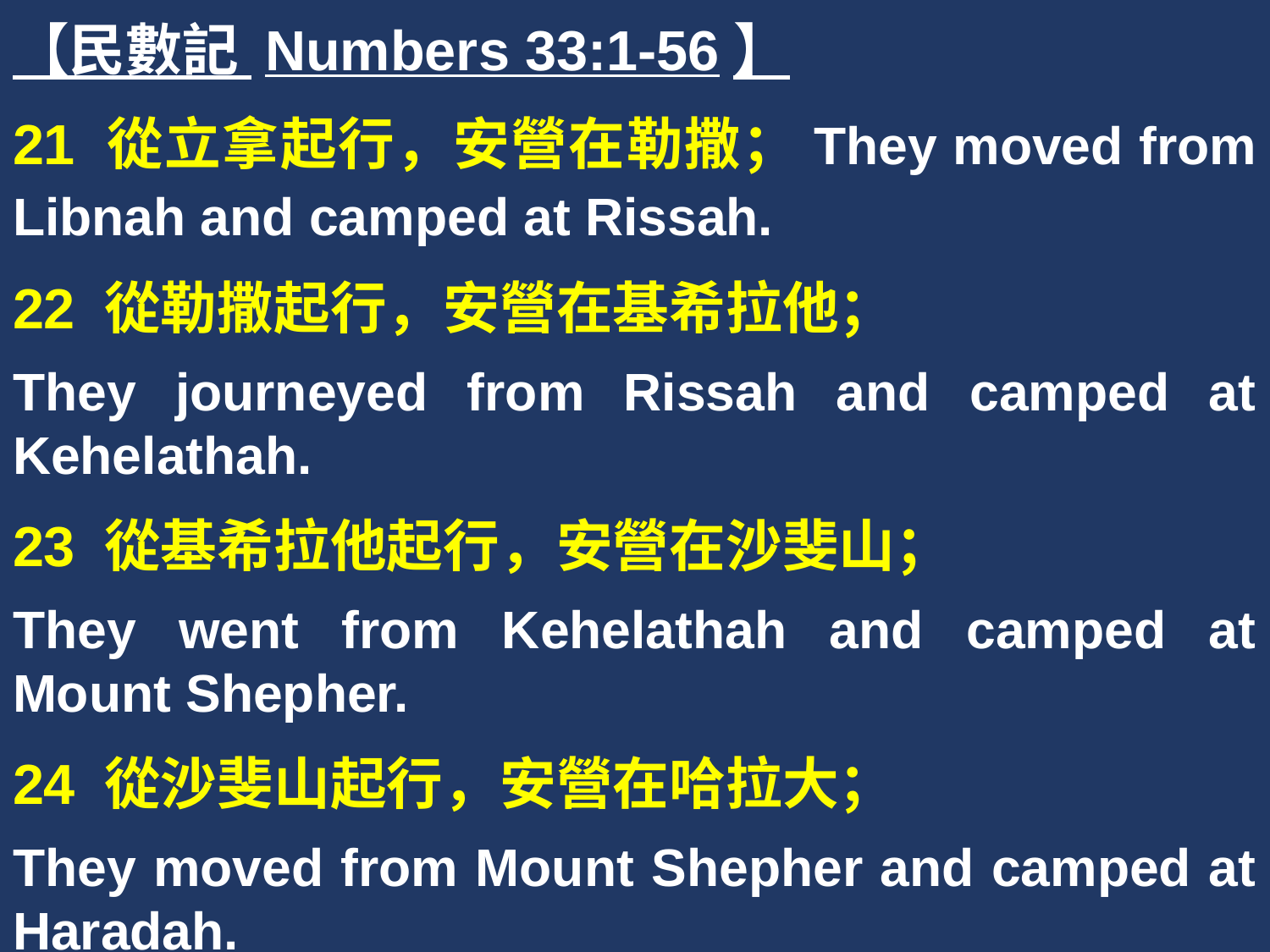

【民數記 Numbers 33:1-56】
21 從立拿起行，安營在勒撒；They moved from Libnah and camped at Rissah.
22 從勒撒起行，安營在基希拉他；
They journeyed from Rissah and camped at Kehelathah.
23 從基希拉他起行，安營在沙斐山；
They went from Kehelathah and camped at Mount Shepher.
24 從沙斐山起行，安營在哈拉大；
They moved from Mount Shepher and camped at Haradah.